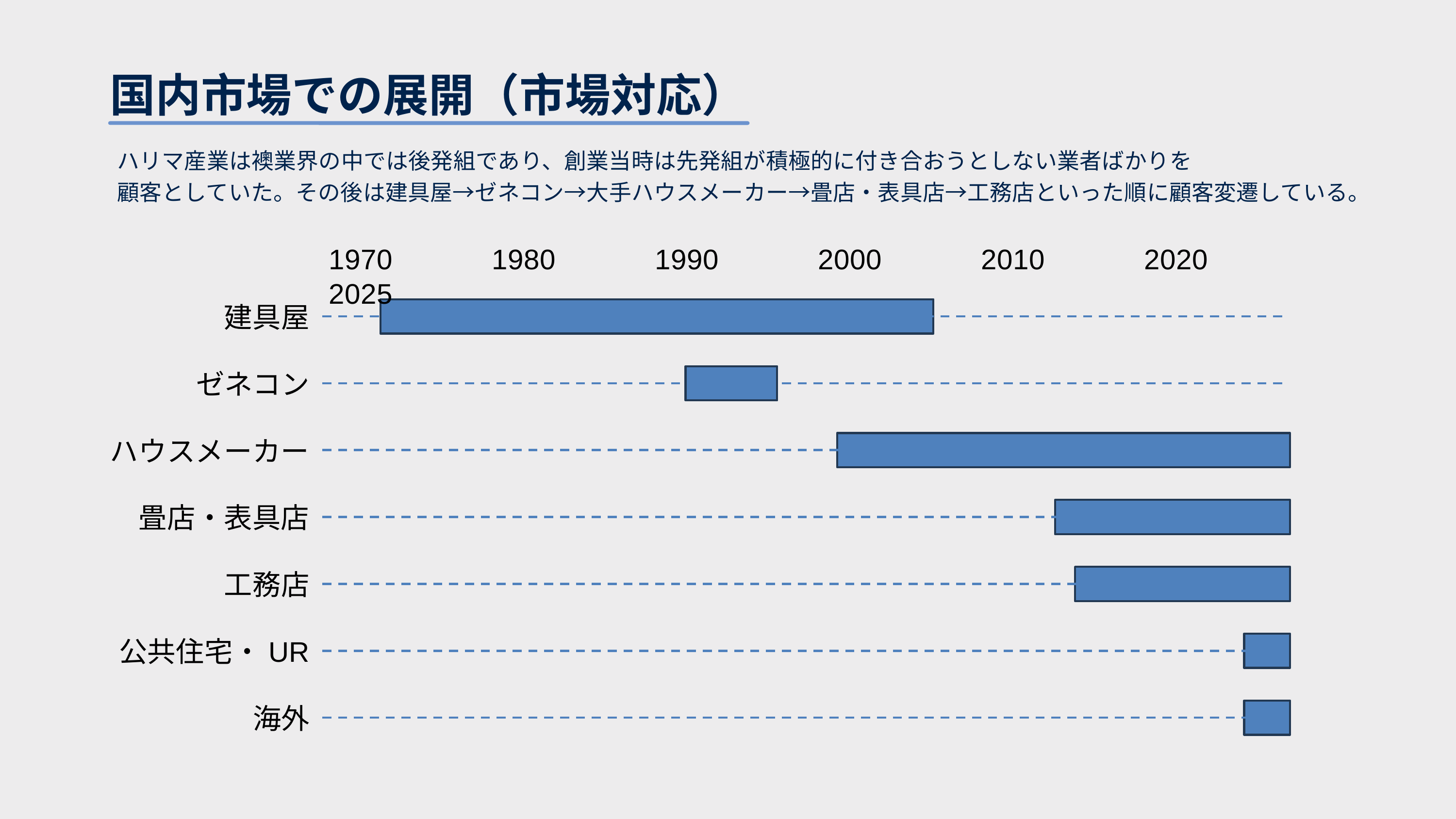

国内市場での展開（市場対応）

ハリマ産業は襖業界の中では後発組であり、創業当時は先発組が積極的に付き合おうとしない業者ばかりを
顧客としていた。その後は建具屋→ゼネコン→大手ハウスメーカー→畳店・表具店→工務店といった順に顧客変遷している。
1970　　　1980　　　1990　　　2000　　　2010　　　2020　　　2025
建具屋

ゼネコン

ハウスメーカー

畳店・表具店

工務店

公共住宅・UR
海外